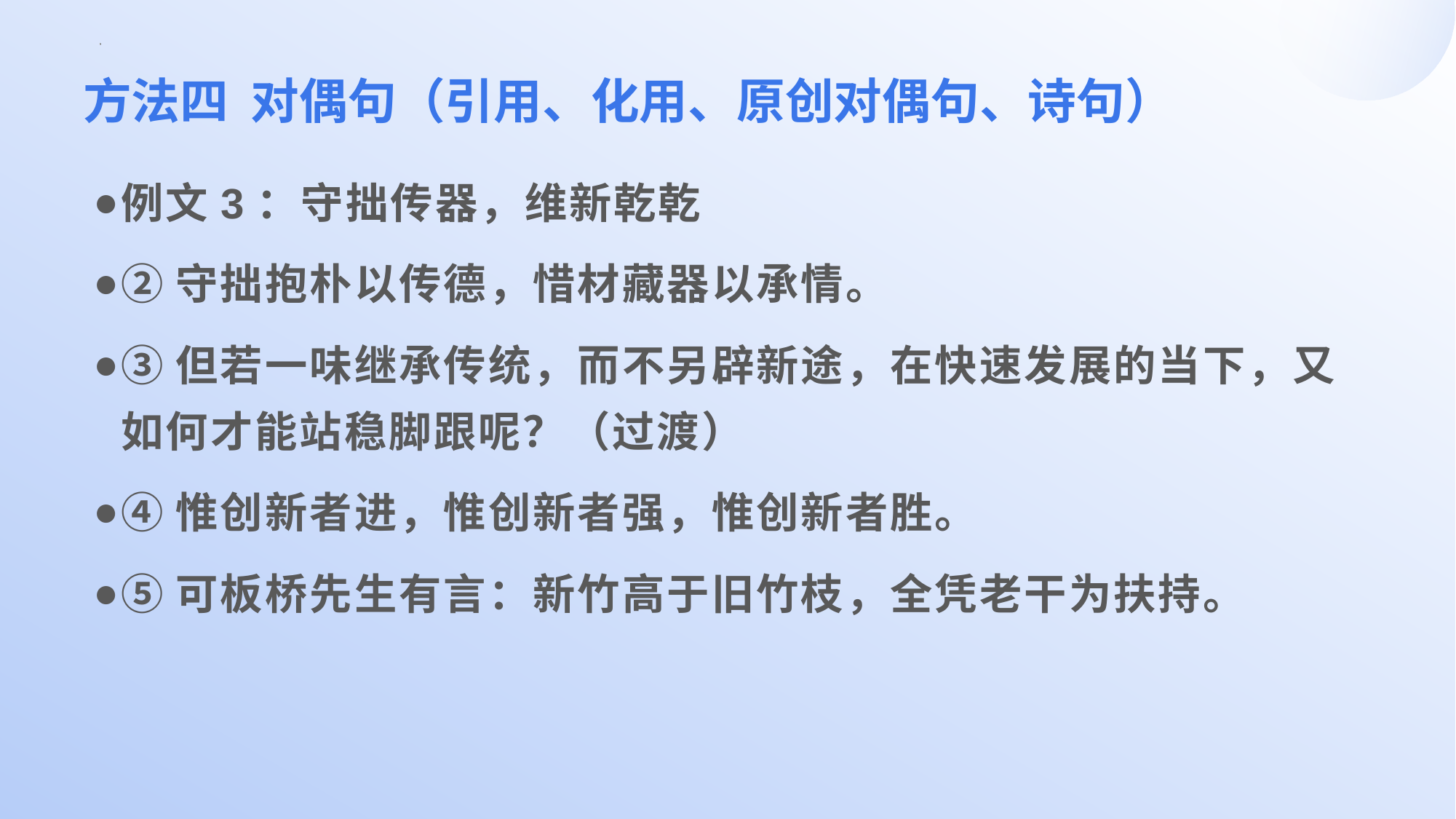

# 方法四  对偶句（引用、化用、原创对偶句、诗句）
例文3：守拙传器，维新乾乾
②守拙抱朴以传德，惜材藏器以承情。
③但若一味继承传统，而不另辟新途，在快速发展的当下，又如何才能站稳脚跟呢？（过渡）
④惟创新者进，惟创新者强，惟创新者胜。
⑤可板桥先生有言：新竹高于旧竹枝，全凭老干为扶持。